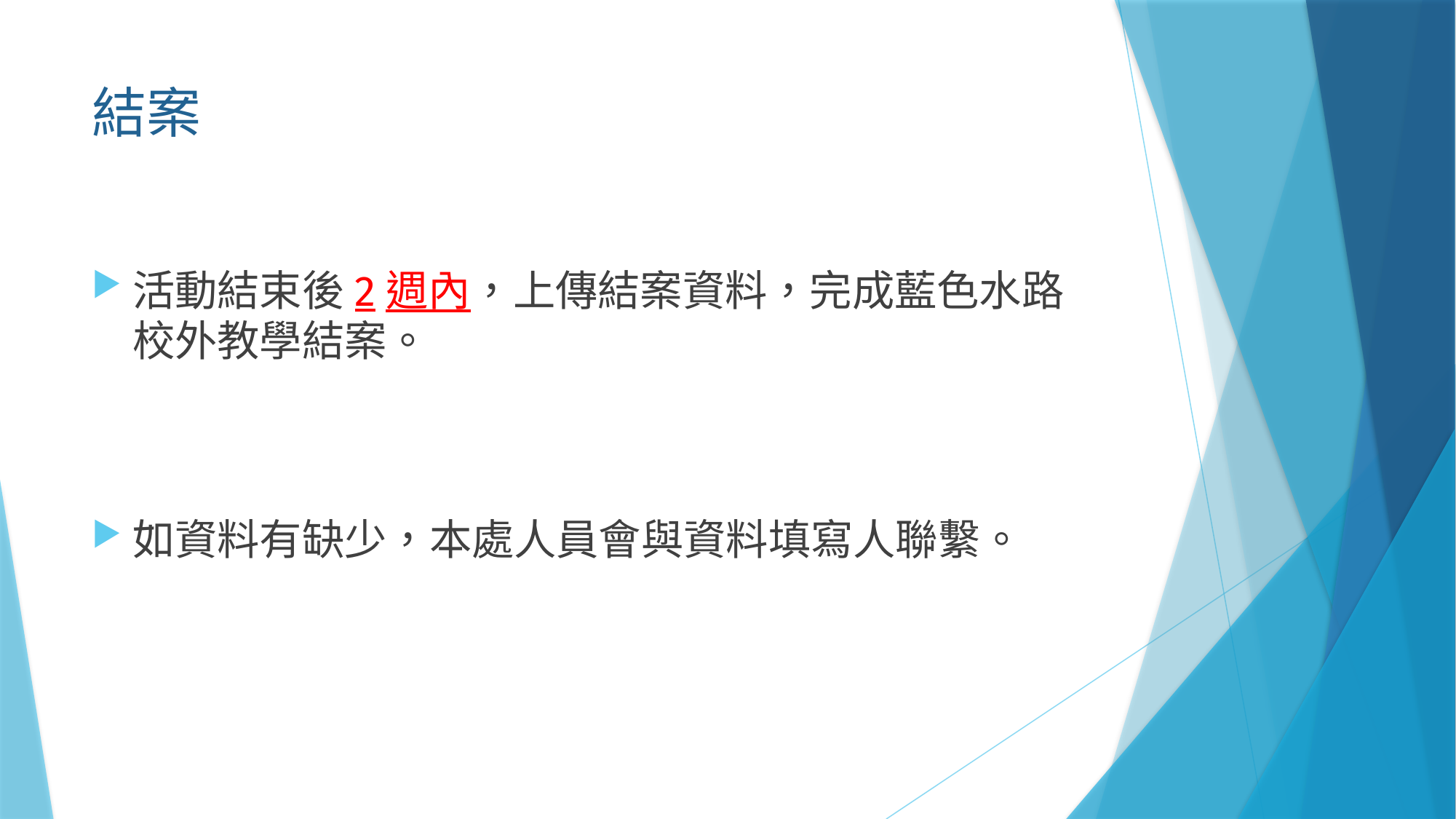

# 結案
活動結束後2週內，上傳結案資料，完成藍色水路校外教學結案。

如資料有缺少，本處人員會與資料填寫人聯繫。